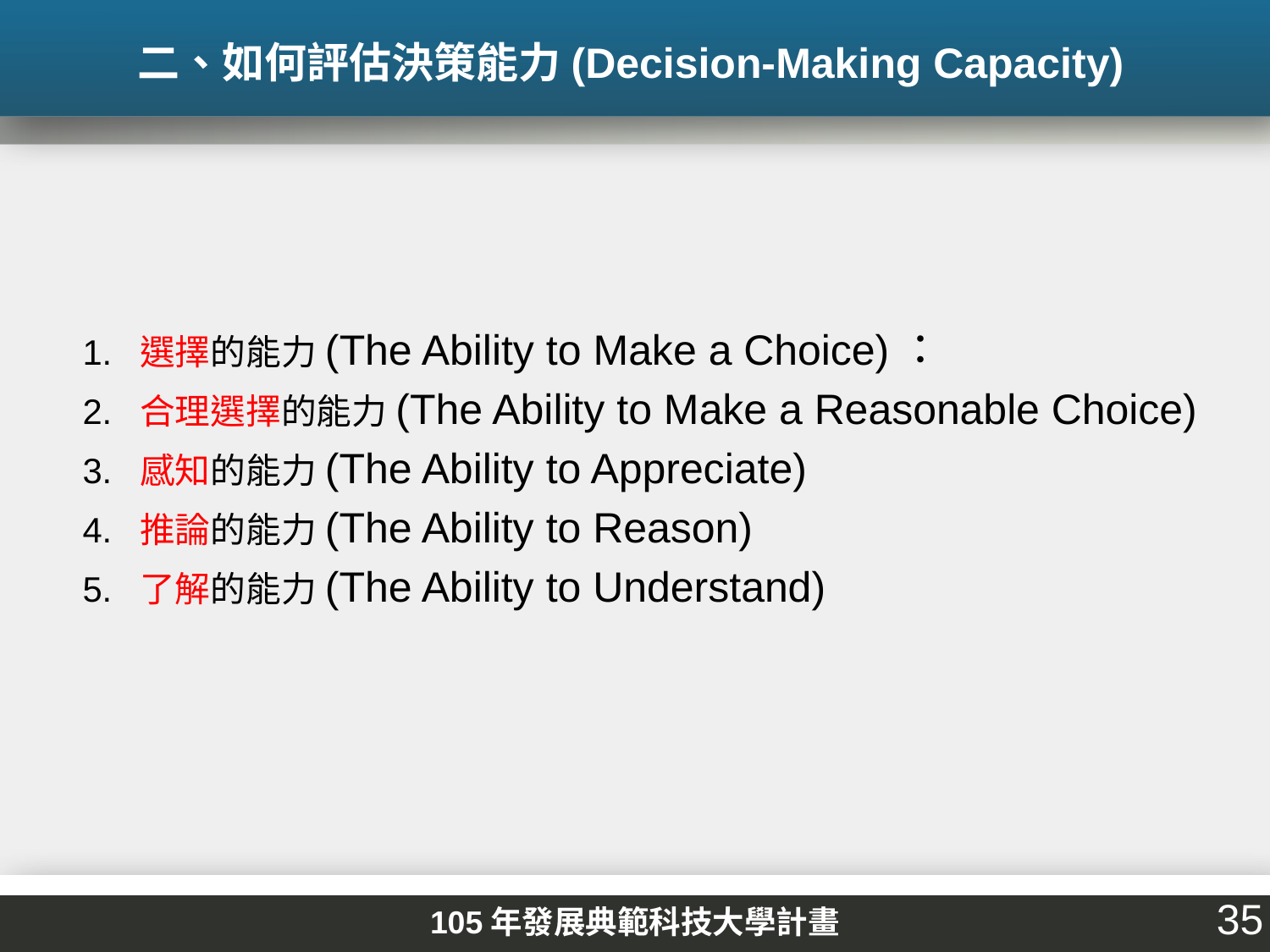

二、如何評估決策能力(Decision-Making Capacity)
1.  選擇的能力(The Ability to Make a Choice)：
2.  合理選擇的能力(The Ability to Make a Reasonable Choice)
3.  感知的能力(The Ability to Appreciate)
4.  推論的能力(The Ability to Reason)
5.  了解的能力(The Ability to Understand)